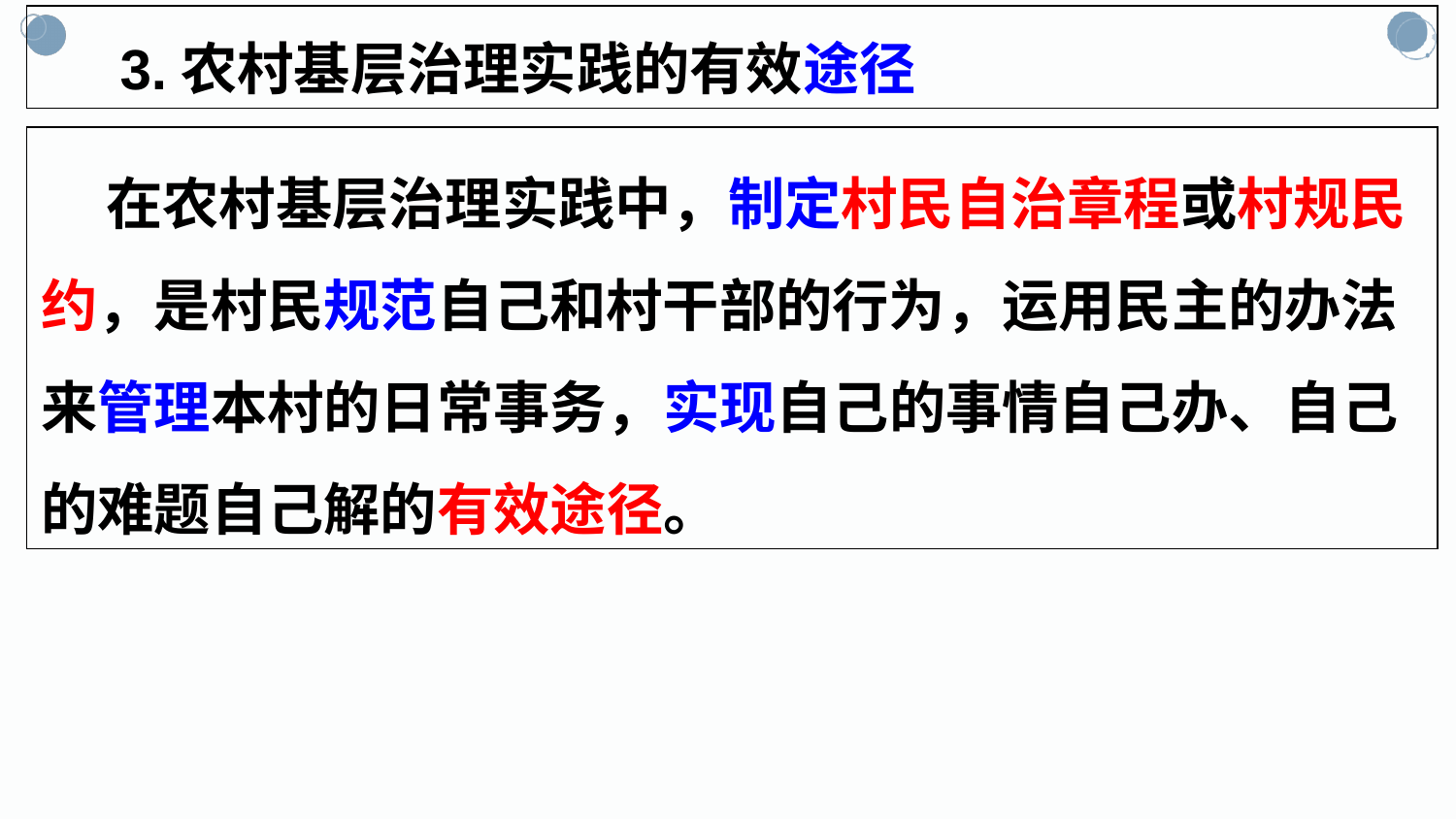

3.农村基层治理实践的有效途径
    在农村基层治理实践中，制定村民自治章程或村规民约，是村民规范自己和村干部的行为，运用民主的办法来管理本村的日常事务，实现自己的事情自己办、自己的难题自己解的有效途径。